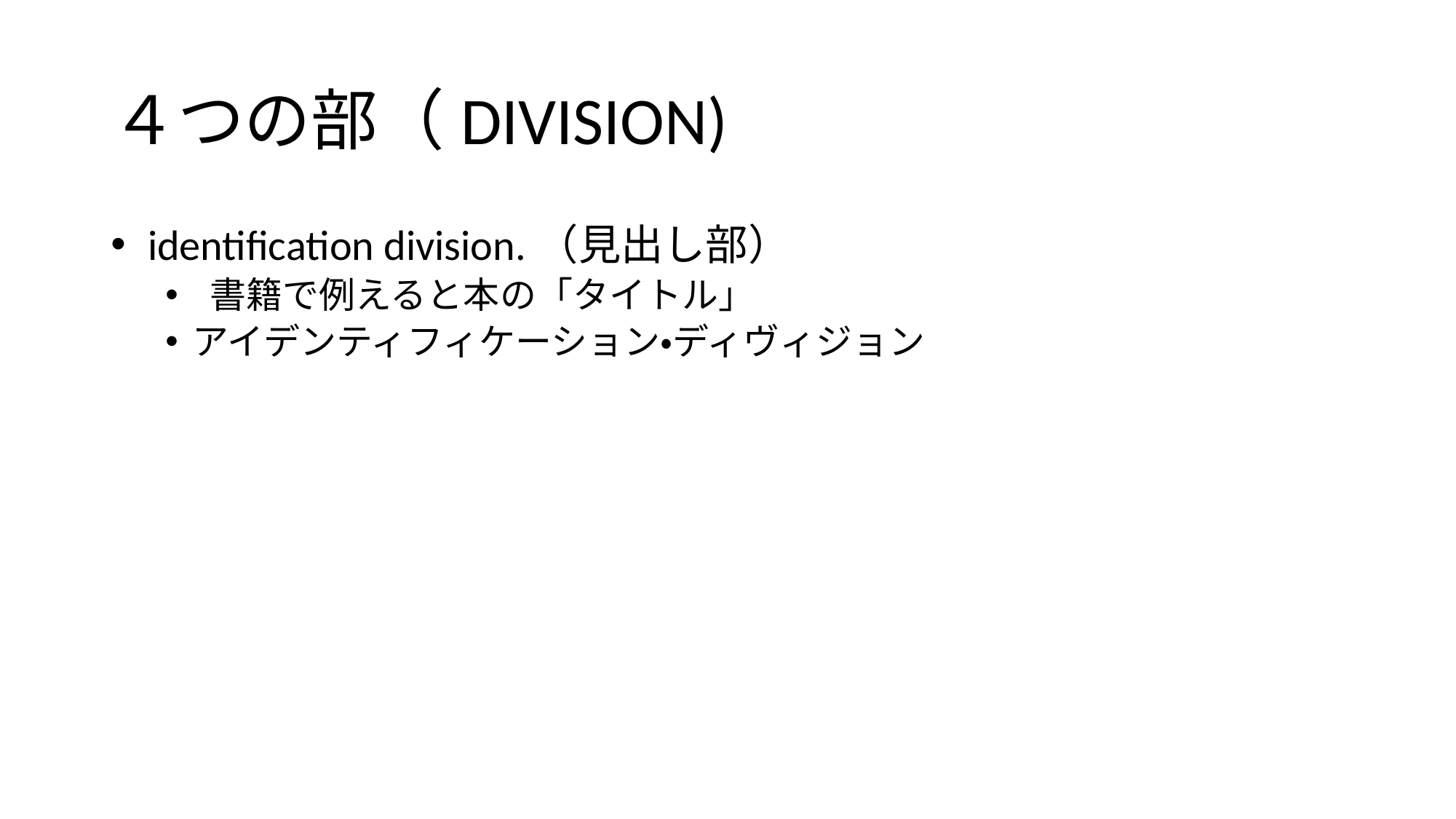

# ４つの部（DIVISION)
 identification division.（見出し部）
 書籍で例えると本の「タイトル」
アイデンティフィケーション・ディヴィジョン